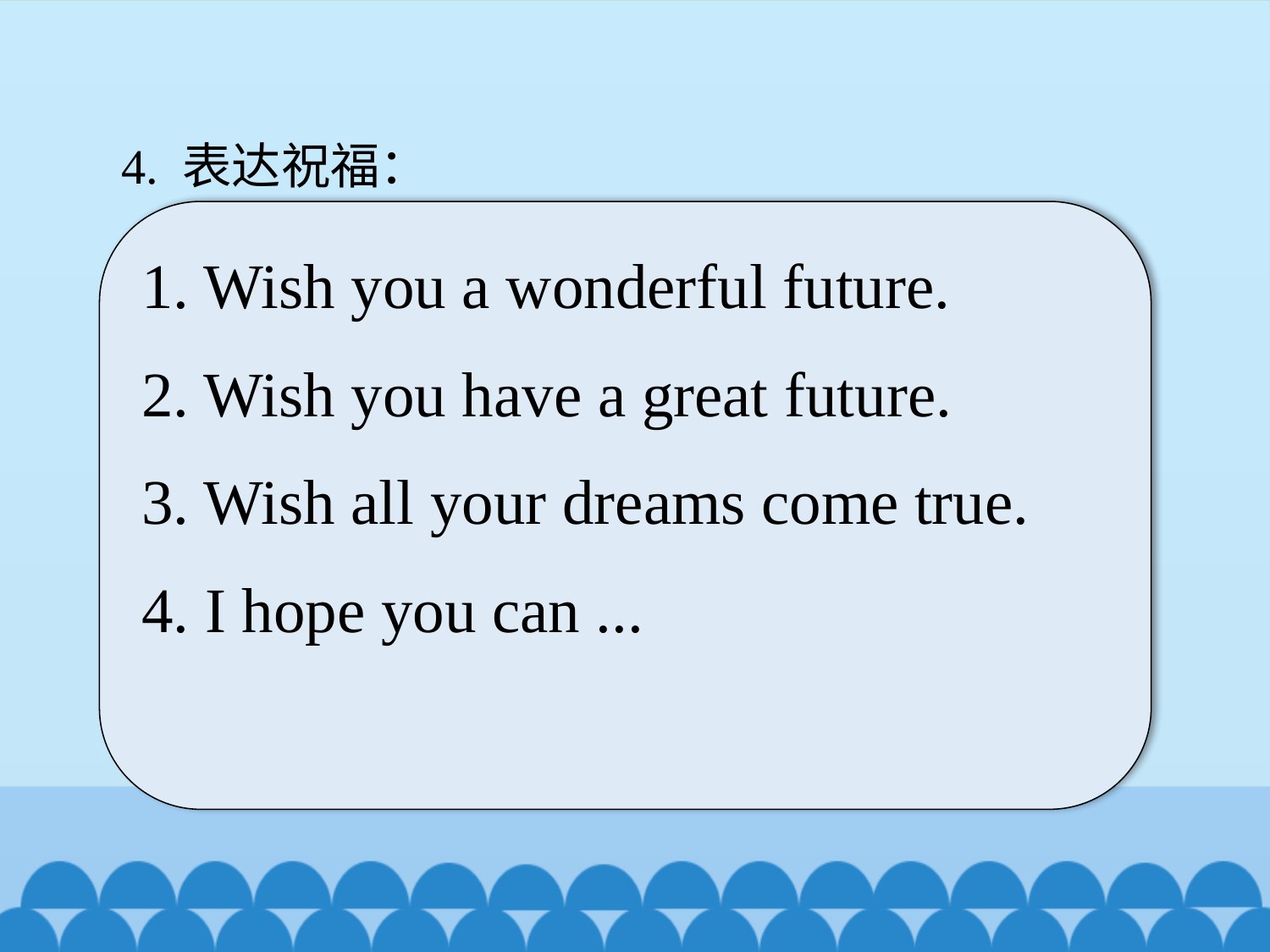

4. 表达祝福：

1. Wish you a wonderful future.
2. Wish you have a great future.
3. Wish all your dreams come true.
4. I hope you can ...

The kids may be in the classroom. 孩子们有可能在教室。